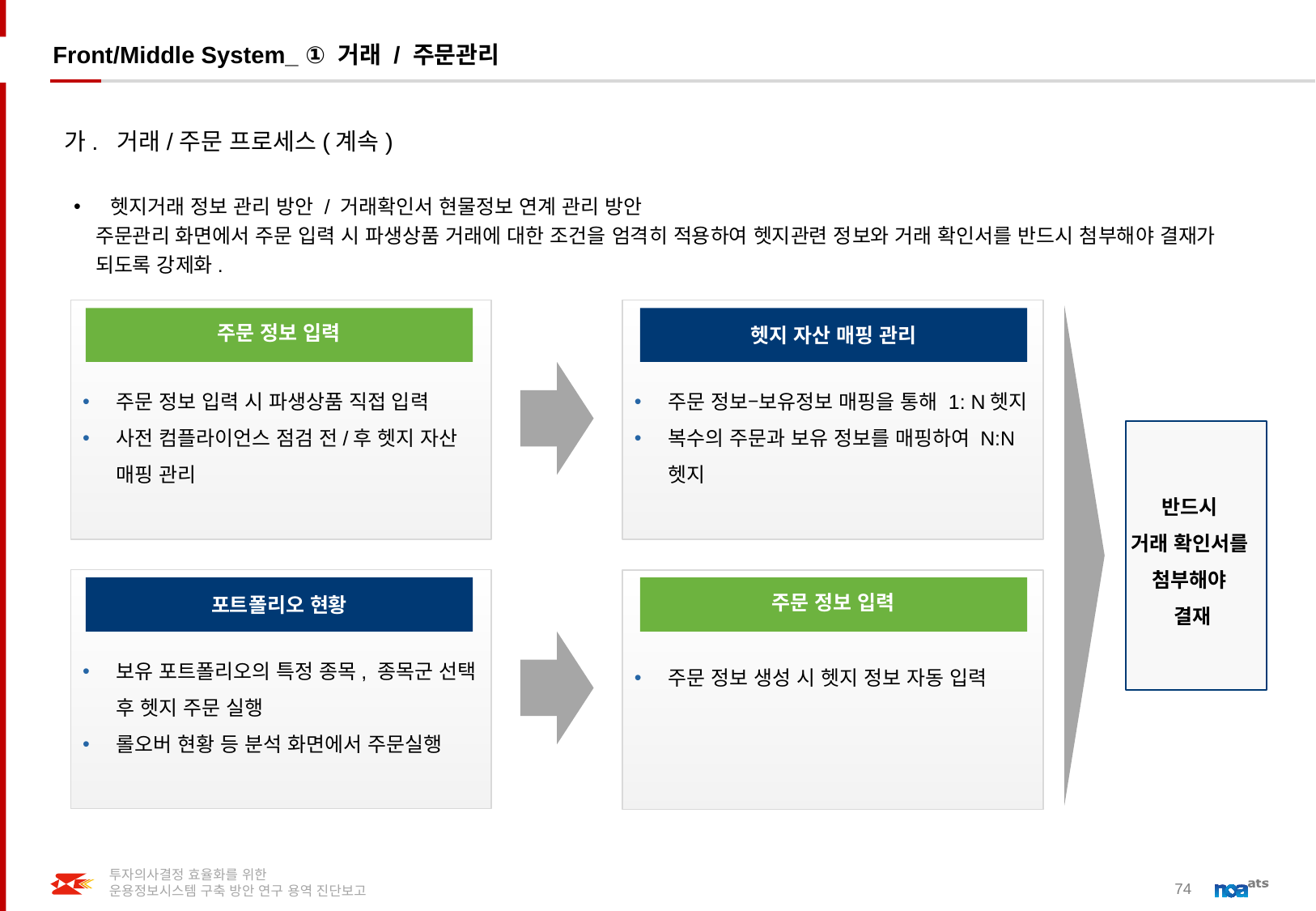

# Front/Middle System_ ① 거래 / 주문관리
가.  거래/주문 프로세스(계속)
헷지거래 정보 관리 방안 / 거래확인서 현물정보 연계 관리 방안
   주문관리 화면에서 주문 입력 시 파생상품 거래에 대한 조건을 엄격히 적용하여 헷지관련 정보와 거래 확인서를 반드시 첨부해야 결재가
   되도록 강제화.

주문 정보 입력 시 파생상품 직접 입력
사전 컴플라이언스 점검 전/후 헷지 자산 매핑 관리

주문 정보–보유정보 매핑을 통해 1: N헷지
복수의 주문과 보유 정보를 매핑하여 N:N 헷지
주문 정보 입력
헷지 자산 매핑 관리

반드시
거래 확인서를
첨부해야
결재

보유 포트폴리오의 특정 종목, 종목군 선택 후 헷지 주문 실행
롤오버 현황 등 분석 화면에서 주문실행
주문 정보 생성 시 헷지 정보 자동 입력

주문 정보 입력
포트폴리오 현황